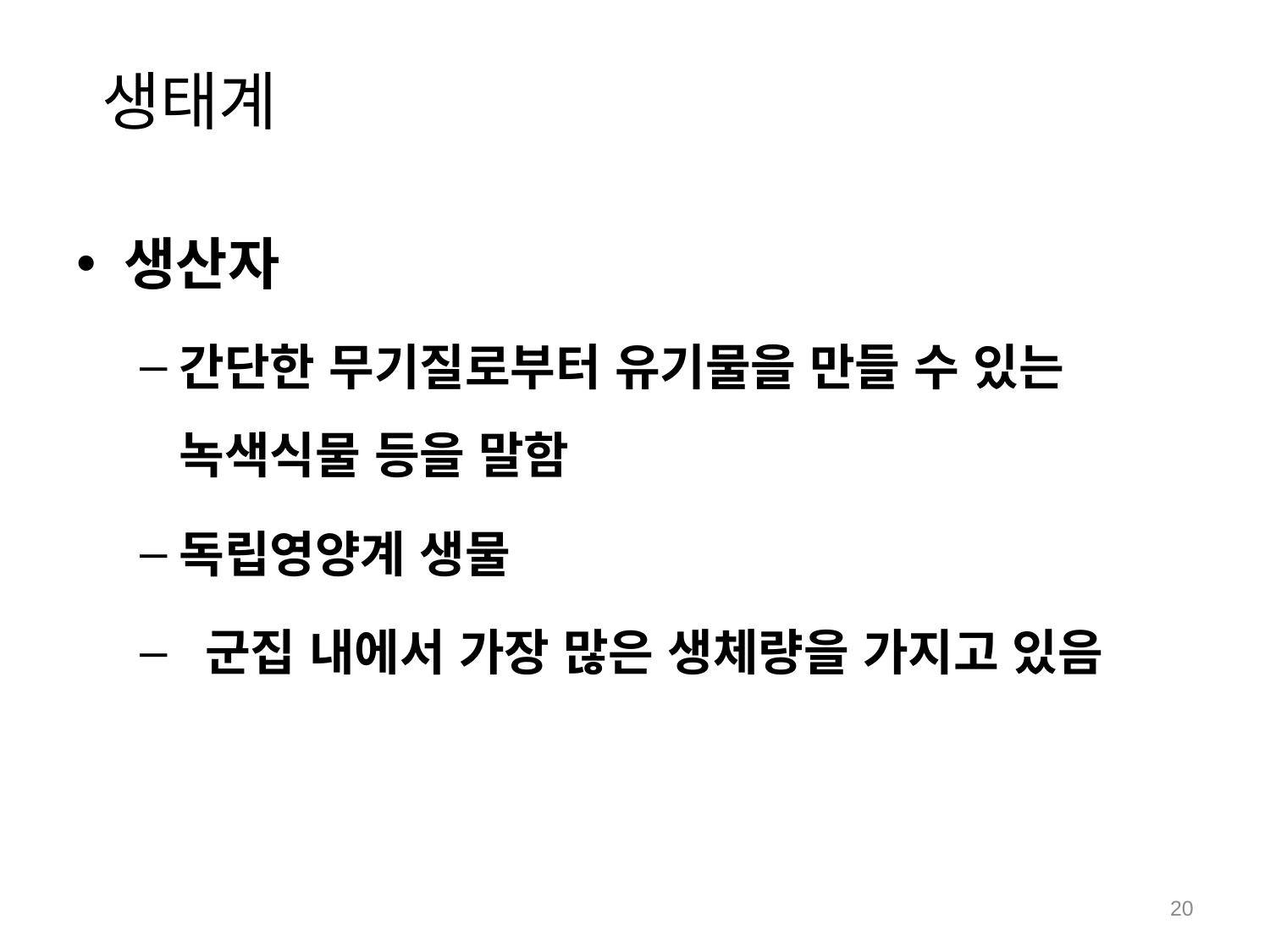

# 생태계
생산자
간단한 무기질로부터 유기물을 만들 수 있는 녹색식물 등을 말함
독립영양계 생물
 군집 내에서 가장 많은 생체량을 가지고 있음

20